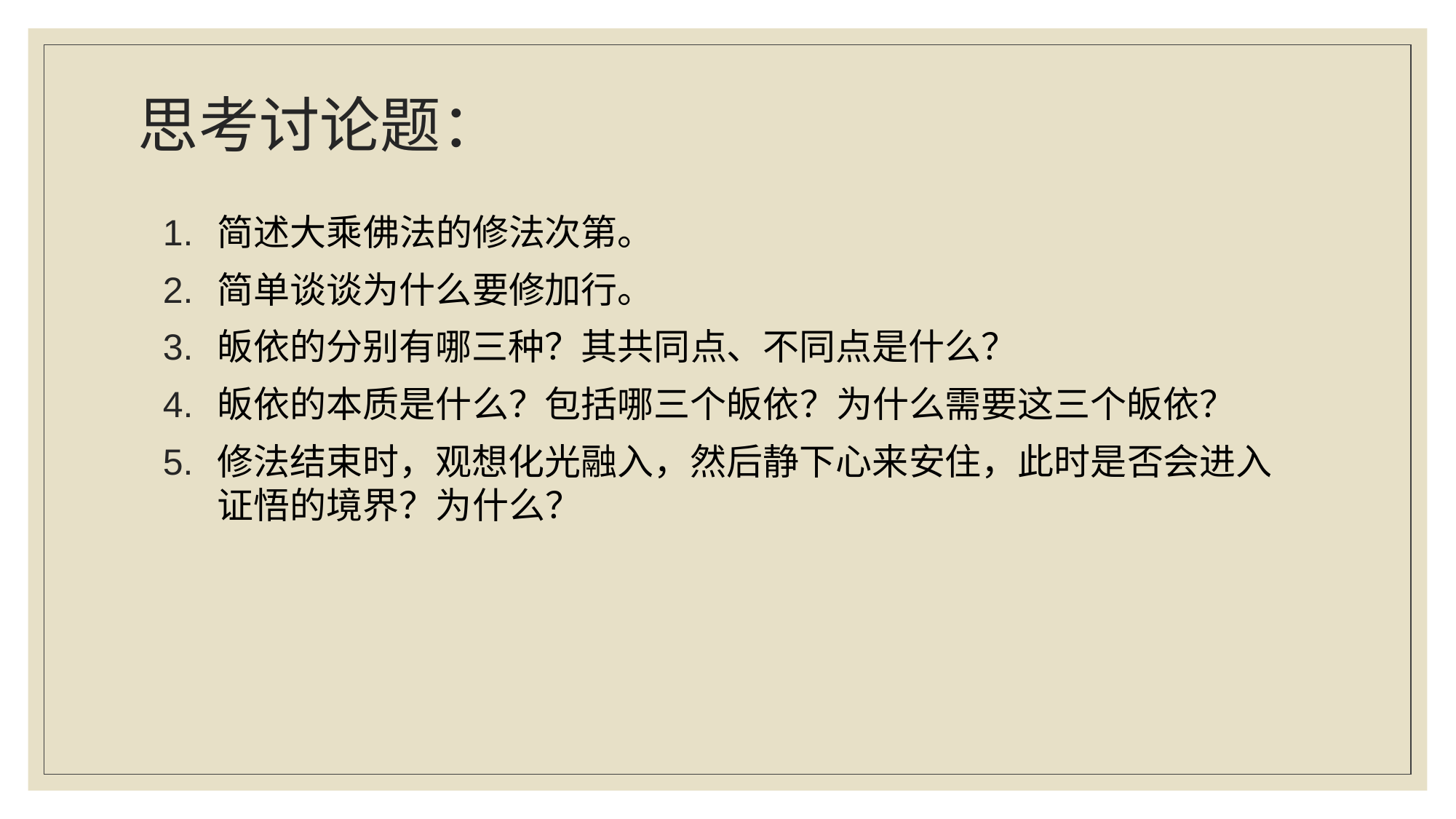

# 思考讨论题：
简述大乘佛法的修法次第。
简单谈谈为什么要修加行。
皈依的分别有哪三种？其共同点、不同点是什么？
皈依的本质是什么？包括哪三个皈依？为什么需要这三个皈依？
修法结束时，观想化光融入，然后静下心来安住，此时是否会进入证悟的境界？为什么？